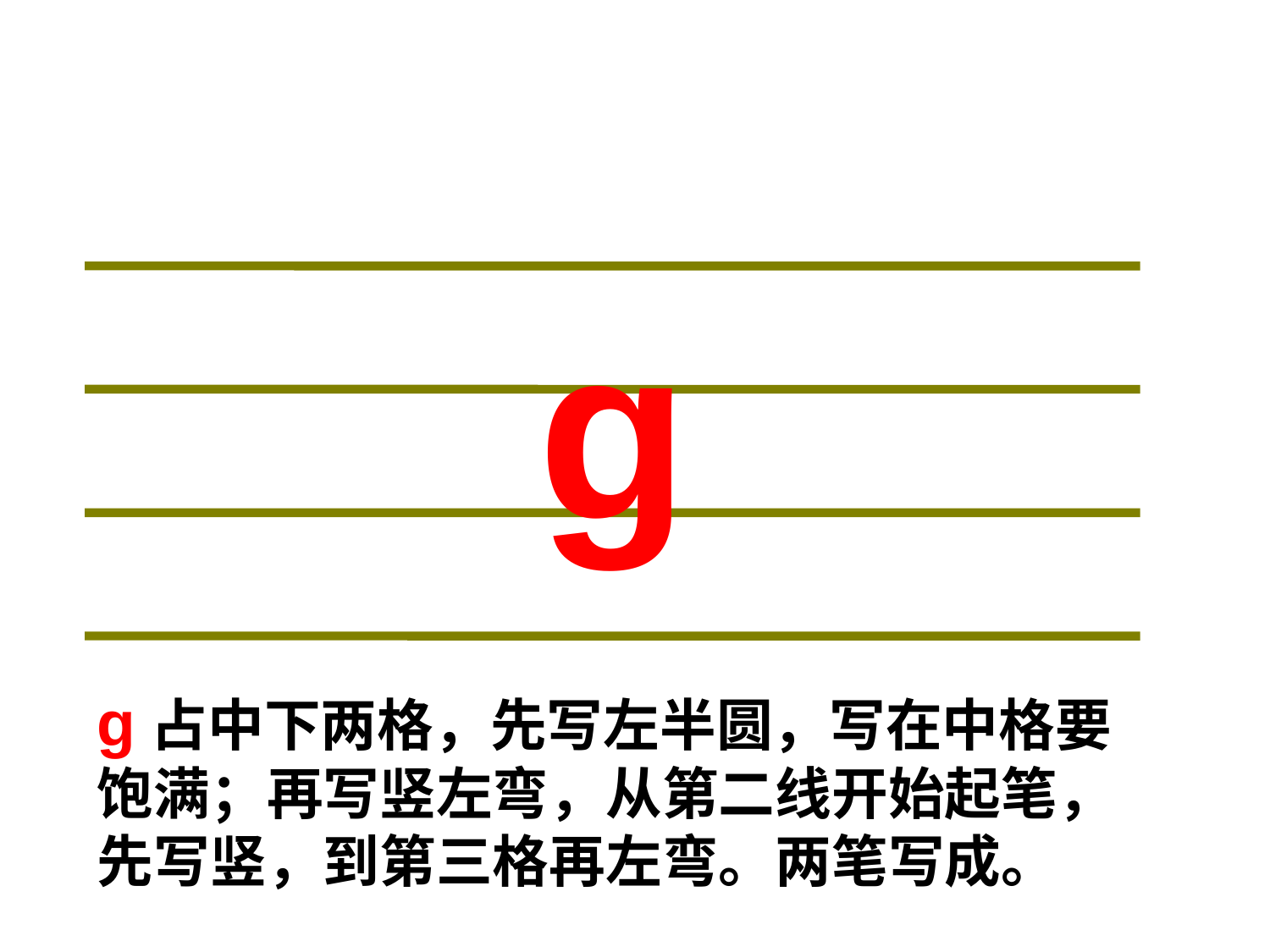

g
g占中下两格，先写左半圆，写在中格要饱满；再写竖左弯，从第二线开始起笔，先写竖，到第三格再左弯。两笔写成。